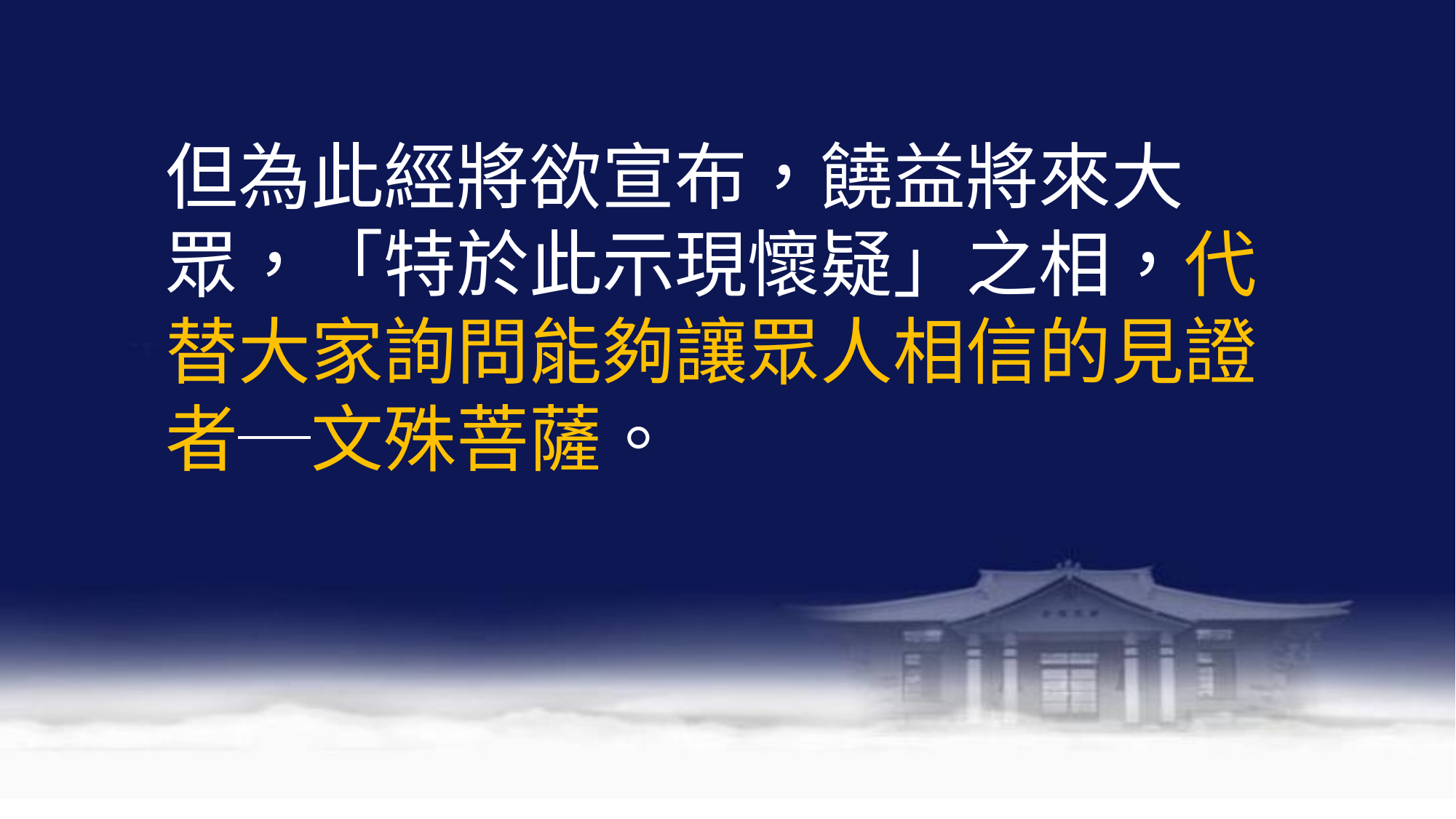

但為此經將欲宣布，饒益將來大眾，「特於此示現懷疑」之相，代替大家詢問能夠讓眾人相信的見證者─文殊菩薩。